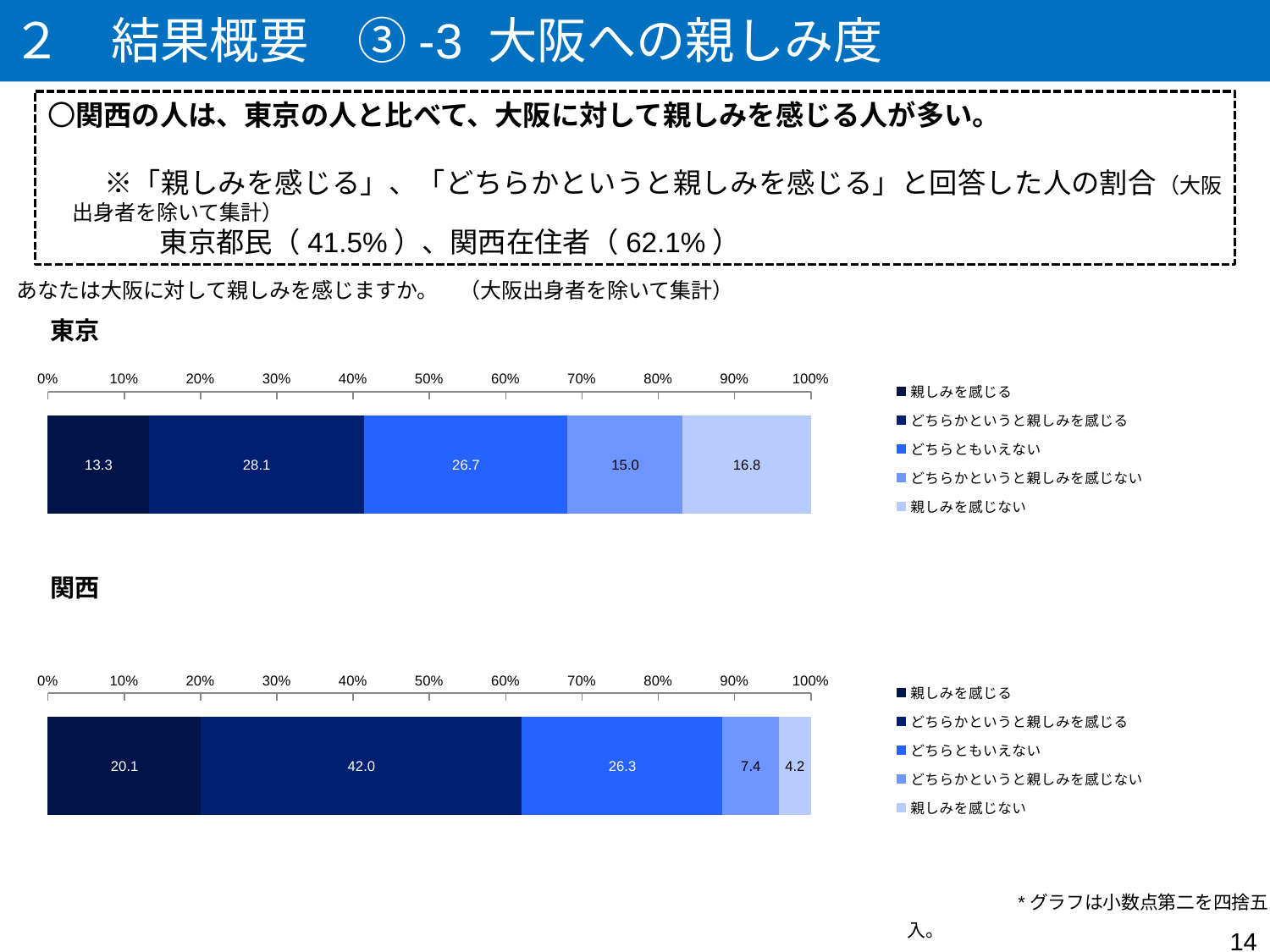

２　結果概要　③-3 大阪への親しみ度
〇関西の人は、東京の人と比べて、大阪に対して親しみを感じる人が多い。

　　※「親しみを感じる」、「どちらかというと親しみを感じる」と回答した人の割合（大阪出身者を除いて集計）
　　　　東京都民（41.5%）、関西在住者（62.1%）
あなたは大阪に対して親しみを感じますか。　（大阪出身者を除いて集計）
東京

### Chart

| Category | 親しみを感じる | どちらかというと親しみを感じる | どちらともいえない | どちらかというと親しみを感じない | 親しみを感じない |
|---|---|---|---|---|---|
関西

### Chart

| Category | 親しみを感じる | どちらかというと親しみを感じる | どちらともいえない | どちらかというと親しみを感じない | 親しみを感じない |
|---|---|---|---|---|---|
　　*グラフは小数点第二を四捨五入。
14